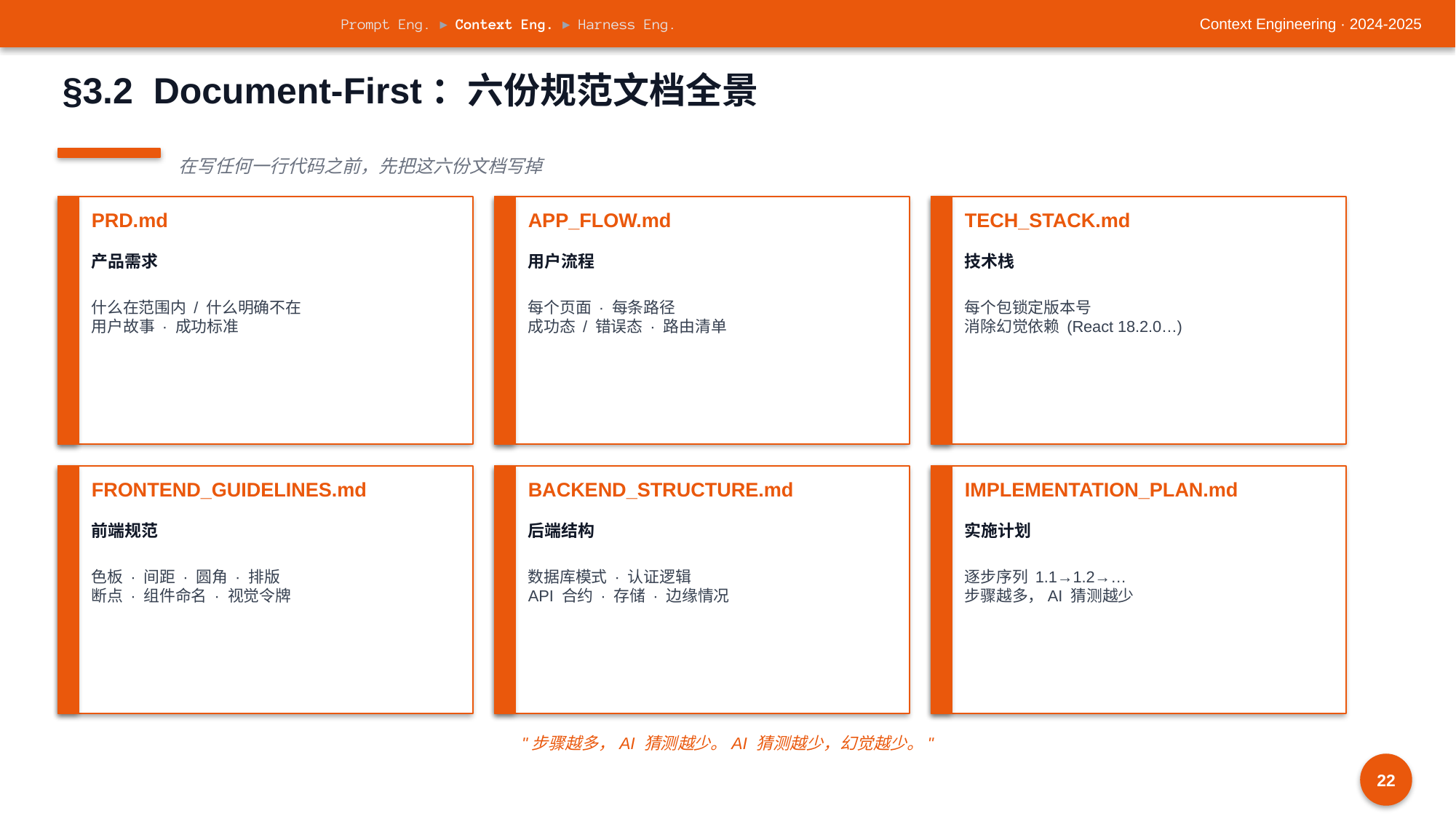

Prompt Eng.  ▸  Context Eng.  ▸  Harness Eng.
Context Engineering · 2024-2025
§3.2  Document-First：六份规范文档全景
在写任何一行代码之前，先把这六份文档写掉

PRD.md
APP_FLOW.md
TECH_STACK.md
产品需求
用户流程
技术栈
什么在范围内 / 什么明确不在
用户故事 · 成功标准
每个页面 · 每条路径
成功态 / 错误态 · 路由清单
每个包锁定版本号
消除幻觉依赖 (React 18.2.0…)

FRONTEND_GUIDELINES.md
BACKEND_STRUCTURE.md
IMPLEMENTATION_PLAN.md
前端规范
后端结构
实施计划
色板 · 间距 · 圆角 · 排版
断点 · 组件命名 · 视觉令牌
数据库模式 · 认证逻辑
API 合约 · 存储 · 边缘情况
逐步序列 1.1→1.2→…
步骤越多，AI 猜测越少
"步骤越多，AI 猜测越少。AI 猜测越少，幻觉越少。"

22